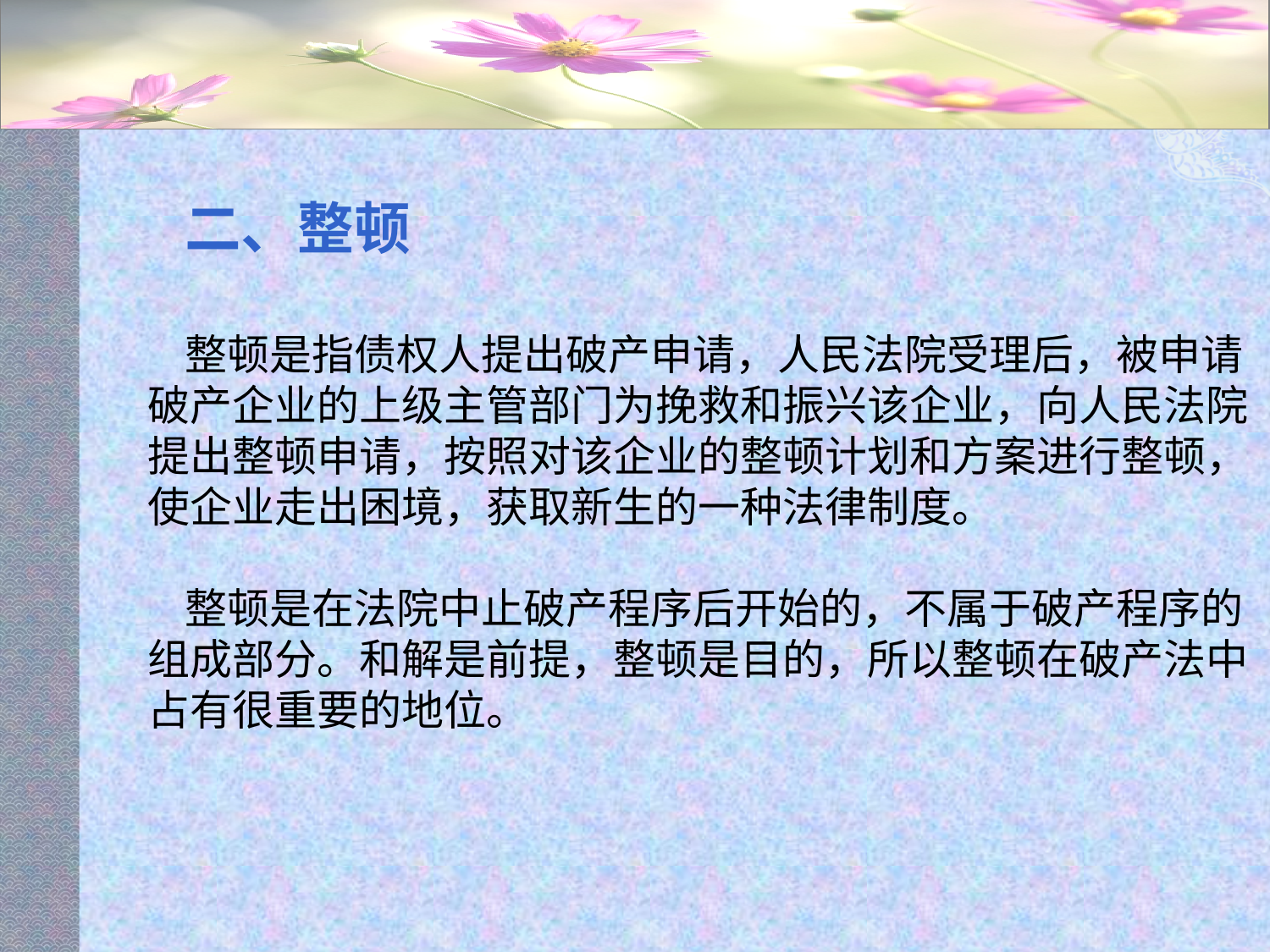

#
二、整顿

整顿是指债权人提出破产申请，人民法院受理后，被申请破产企业的上级主管部门为挽救和振兴该企业，向人民法院提出整顿申请，按照对该企业的整顿计划和方案进行整顿，使企业走出困境，获取新生的一种法律制度。

整顿是在法院中止破产程序后开始的，不属于破产程序的组成部分。和解是前提，整顿是目的，所以整顿在破产法中占有很重要的地位。